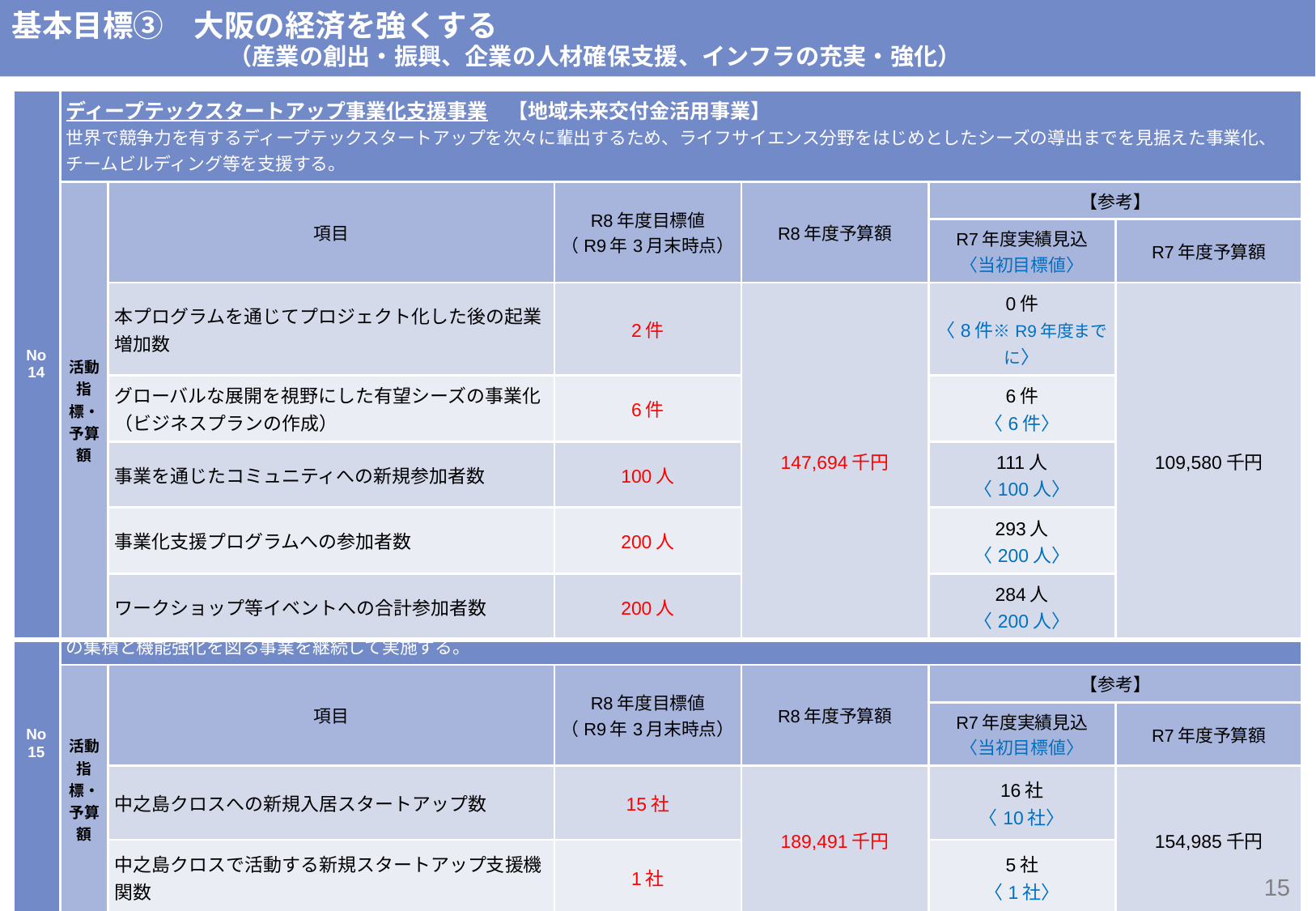

基本目標③　大阪の経済を強くする
　　　　　　　　     （産業の創出・振興、企業の人材確保支援、インフラの充実・強化）
| No 14 | ディープテックスタートアップ事業化支援事業　【地域未来交付金活用事業】 世界で競争力を有するディープテックスタートアップを次々に輩出するため、ライフサイエンス分野をはじめとしたシーズの導出までを見据えた事業化、チームビルディング等を支援する。 |  |  |  |  |  |
| --- | --- | --- | --- | --- | --- | --- |
|  | 活動指標・予算額 | 項目 | R8年度目標値 （R9年3月末時点） | R8年度予算額 | 【参考】 |  |
|  |  |  |  |  | R7年度実績見込 〈当初目標値〉 | R7年度予算額 |
|  |  | 本プログラムを通じてプロジェクト化した後の起業増加数 | 2件 | 147,694千円 | 0件 〈8件※R9年度までに〉 | 109,580千円 |
|  |  | グローバルな展開を視野にした有望シーズの事業化 （ビジネスプランの作成） | 6件 |  | 6件 〈6件〉 |  |
|  |  | 事業を通じたコミュニティへの新規参加者数 | 100人 |  | 111人 〈100人〉 |  |
|  |  | 事業化支援プログラムへの参加者数 | 200人 |  | 293人 〈200人〉 |  |
|  |  | ワークショップ等イベントへの合計参加者数 | 200人 |  | 284人 〈200人〉 |  |
| No 15 | 中之島クロス グローバルスタートアップ創出・拠点化推進事業　【地域未来交付金活用事業】 「未来医療のスタートアップエコシステム」の構築に向け、海外展開に至るような有望なスタートアップの輩出をめざすとともに、スタートアップ支援機関の集積と機能強化を図る事業を継続して実施する。 |  |  |  |  |  |
| --- | --- | --- | --- | --- | --- | --- |
|  | 活動指標・予算額 | 項目 | R8年度目標値 （R9年3月末時点） | R8年度予算額 | 【参考】 |  |
|  |  |  |  |  | R7年度実績見込 〈当初目標値〉 | R7年度予算額 |
|  |  | 中之島クロスへの新規入居スタートアップ数 | 15社 | 189,491千円 | 16社 〈10社〉 | 154,985千円 |
|  |  | 中之島クロスで活動する新規スタートアップ支援機関数 | 1社 |  | 5社 〈1社〉 |  |
15